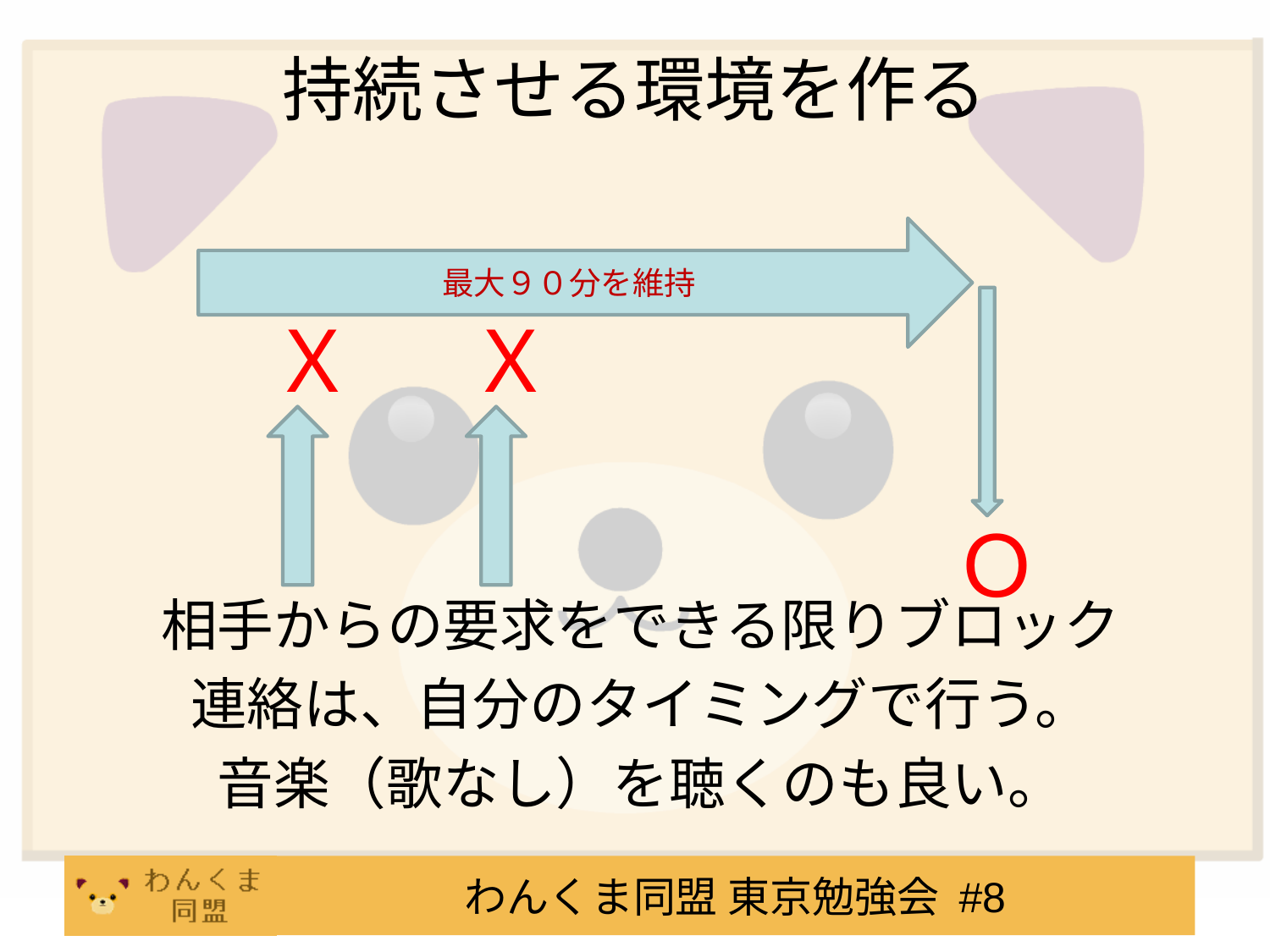

# 持続させる環境を作る

相手からの要求をできる限りブロック
連絡は、自分のタイミングで行う。
音楽（歌なし）を聴くのも良い。

最大９０分を維持

Ｘ
Ｘ

Ｏ